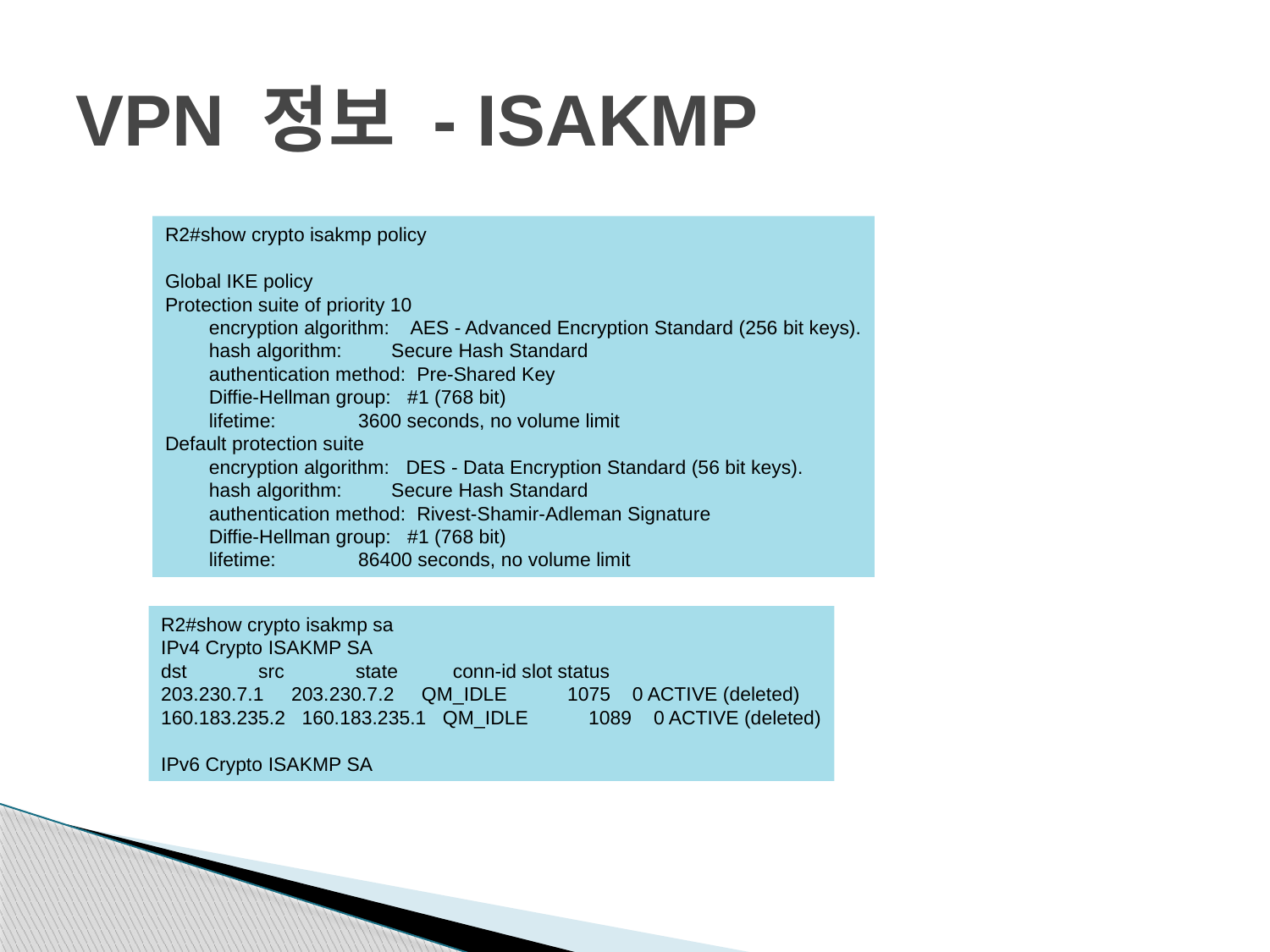

# VPN 정보 - ISAKMP
R2#show crypto isakmp policy

Global IKE policy
Protection suite of priority 10
        encryption algorithm:    AES - Advanced Encryption Standard (256 bit keys).
        hash algorithm:         Secure Hash Standard
        authentication method:  Pre-Shared Key
        Diffie-Hellman group:   #1 (768 bit)
        lifetime:               3600 seconds, no volume limit
Default protection suite
        encryption algorithm:   DES - Data Encryption Standard (56 bit keys).
        hash algorithm:         Secure Hash Standard
        authentication method:  Rivest-Shamir-Adleman Signature
        Diffie-Hellman group:   #1 (768 bit)
        lifetime:               86400 seconds, no volume limit
R2#show crypto isakmp sa
IPv4 Crypto ISAKMP SA
dst             src             state          conn-id slot status
203.230.7.1     203.230.7.2     QM_IDLE           1075    0 ACTIVE (deleted)
160.183.235.2   160.183.235.1   QM_IDLE           1089    0 ACTIVE (deleted)

IPv6 Crypto ISAKMP SA